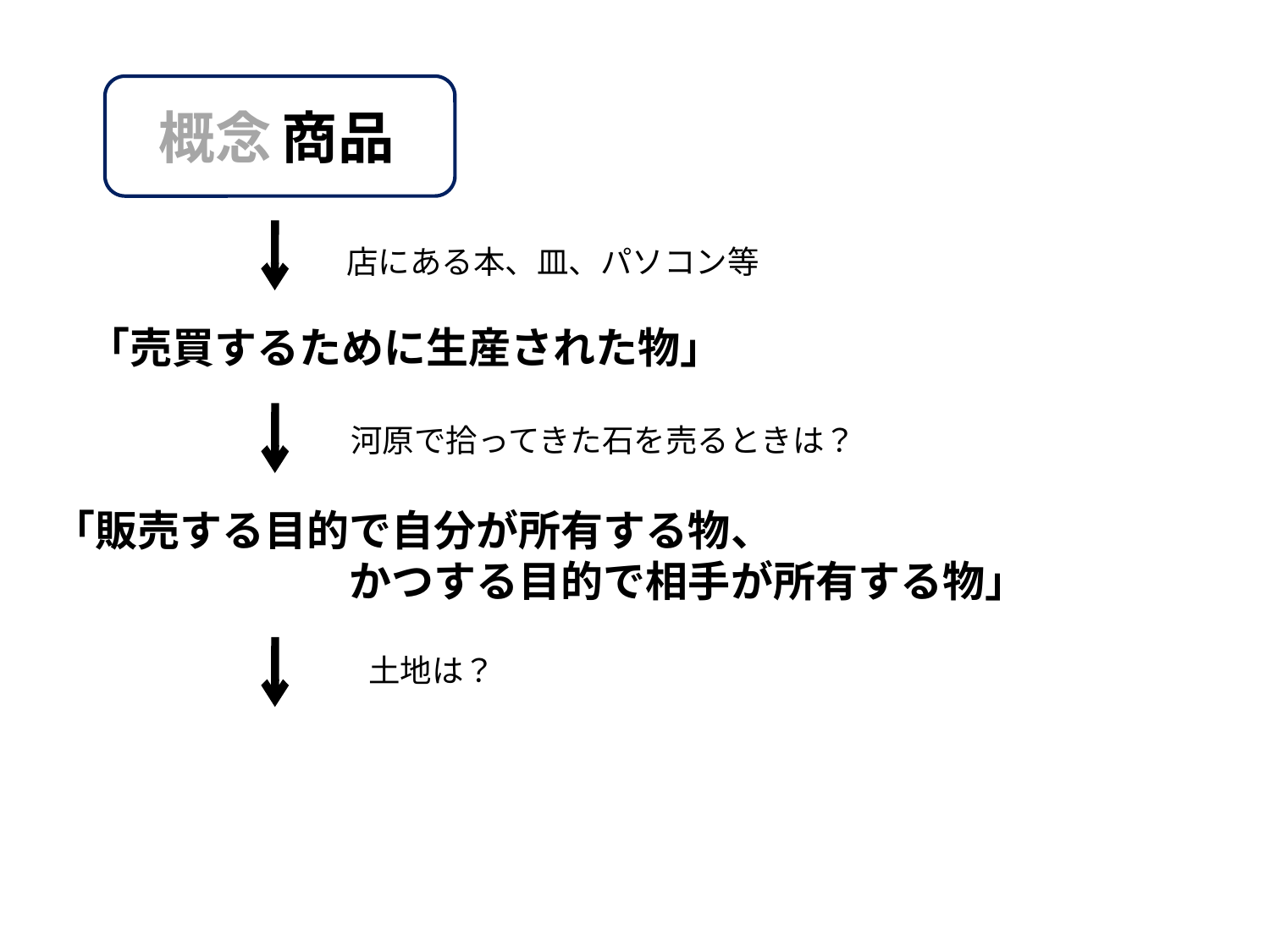

概念 商品
店にある本、皿、パソコン等
「売買するために生産された物」
河原で拾ってきた石を売るときは？
「販売する目的で自分が所有する物、
　　　　　　　かつする目的で相手が所有する物」
土地は？